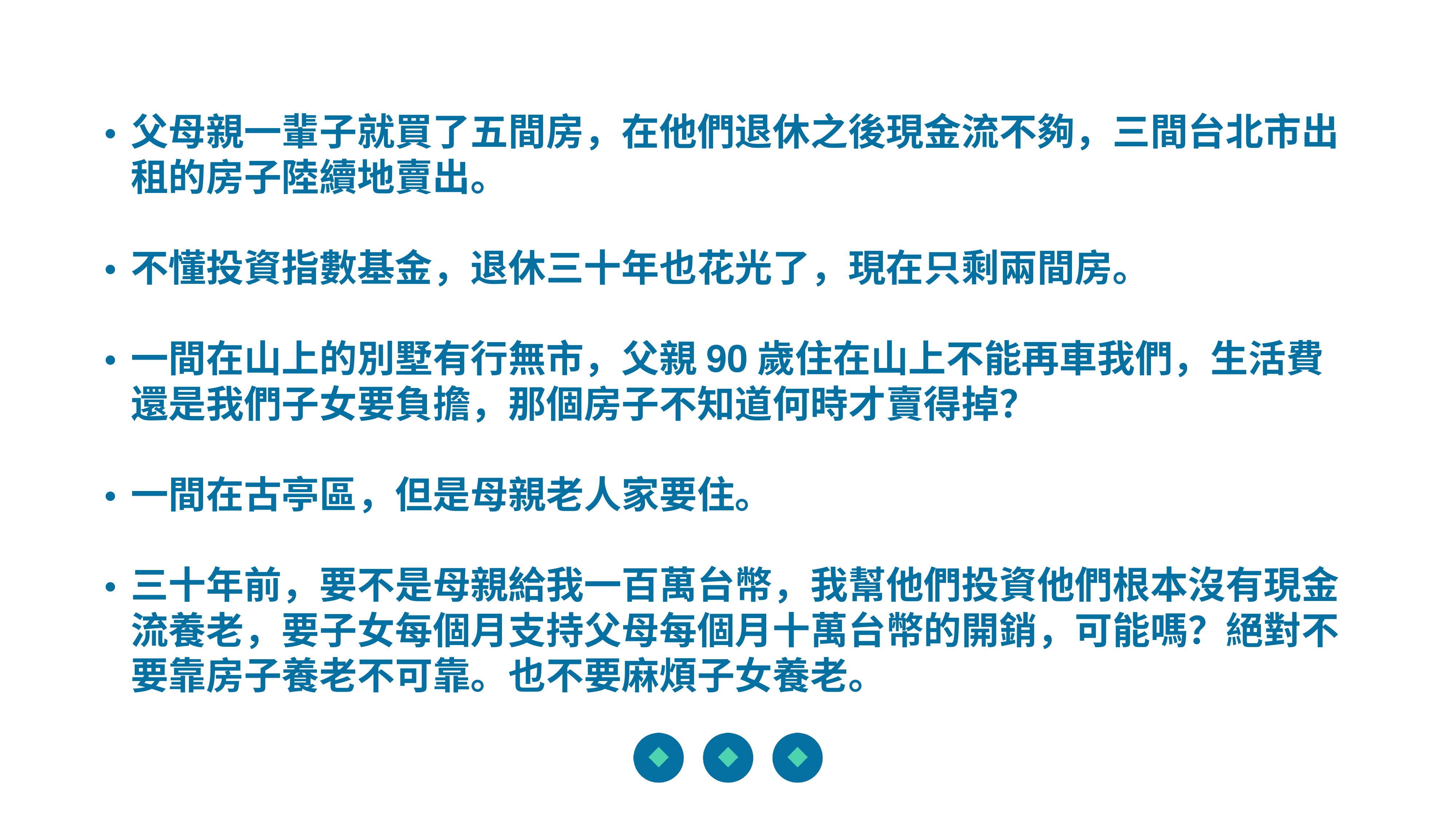

父母親一輩子就買了五間房，在他們退休之後現金流不夠，三間台北市出租的房子陸續地賣出。

不懂投資指數基金，退休三十年也花光了，現在只剩兩間房。

一間在山上的別墅有行無市，父親90歲住在山上不能再車我們，生活費還是我們子女要負擔，那個房子不知道何時才賣得掉？

一間在古亭區，但是母親老人家要住。

三十年前，要不是母親給我一百萬台幣，我幫他們投資他們根本沒有現金流養老，要子女每個月支持父母每個月十萬台幣的開銷，可能嗎？絕對不要靠房子養老不可靠。也不要麻煩子女養老。